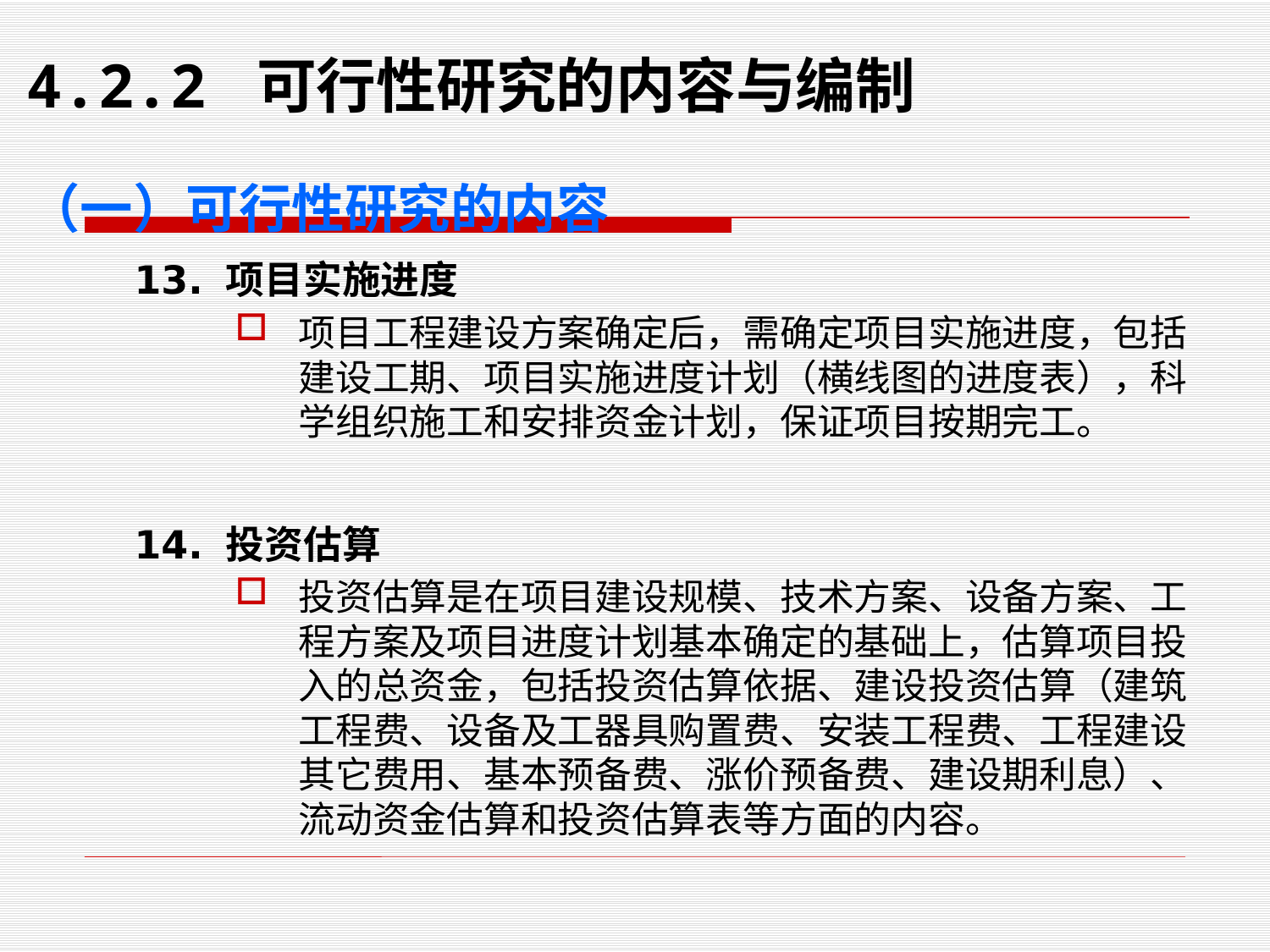

# 4.2.2 可行性研究的内容与编制
（一）可行性研究的内容
13. 项目实施进度
项目工程建设方案确定后，需确定项目实施进度，包括建设工期、项目实施进度计划（横线图的进度表），科学组织施工和安排资金计划，保证项目按期完工。

14. 投资估算
投资估算是在项目建设规模、技术方案、设备方案、工程方案及项目进度计划基本确定的基础上，估算项目投入的总资金，包括投资估算依据、建设投资估算（建筑工程费、设备及工器具购置费、安装工程费、工程建设其它费用、基本预备费、涨价预备费、建设期利息）、流动资金估算和投资估算表等方面的内容。